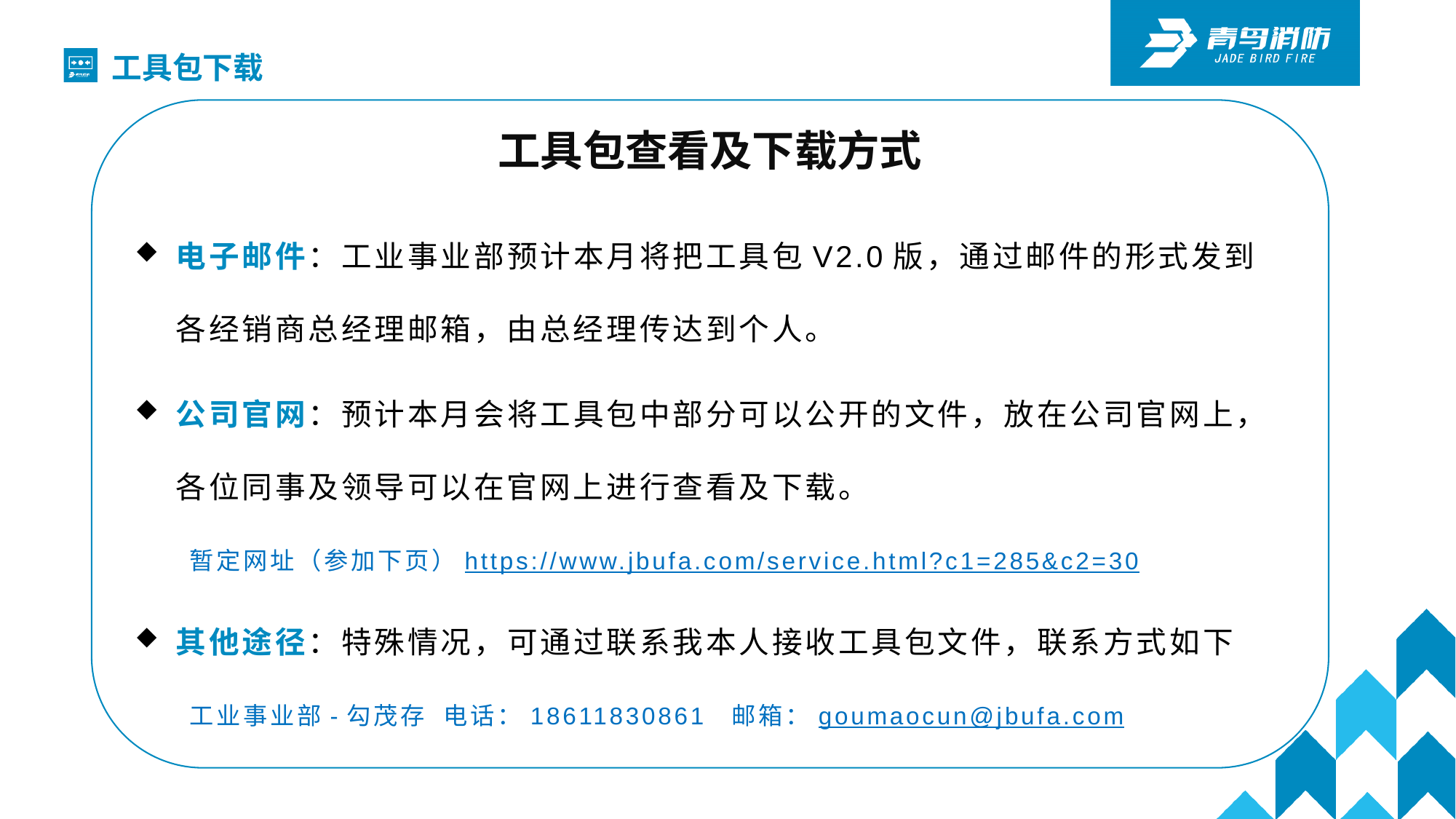

工具包下载
工具包查看及下载方式
电子邮件：工业事业部预计本月将把工具包V2.0版，通过邮件的形式发到各经销商总经理邮箱，由总经理传达到个人。
公司官网：预计本月会将工具包中部分可以公开的文件，放在公司官网上，各位同事及领导可以在官网上进行查看及下载。
暂定网址（参加下页）https://www.jbufa.com/service.html?c1=285&c2=30
其他途径：特殊情况，可通过联系我本人接收工具包文件，联系方式如下
工业事业部-勾茂存  电话：18611830861  邮箱：goumaocun@jbufa.com